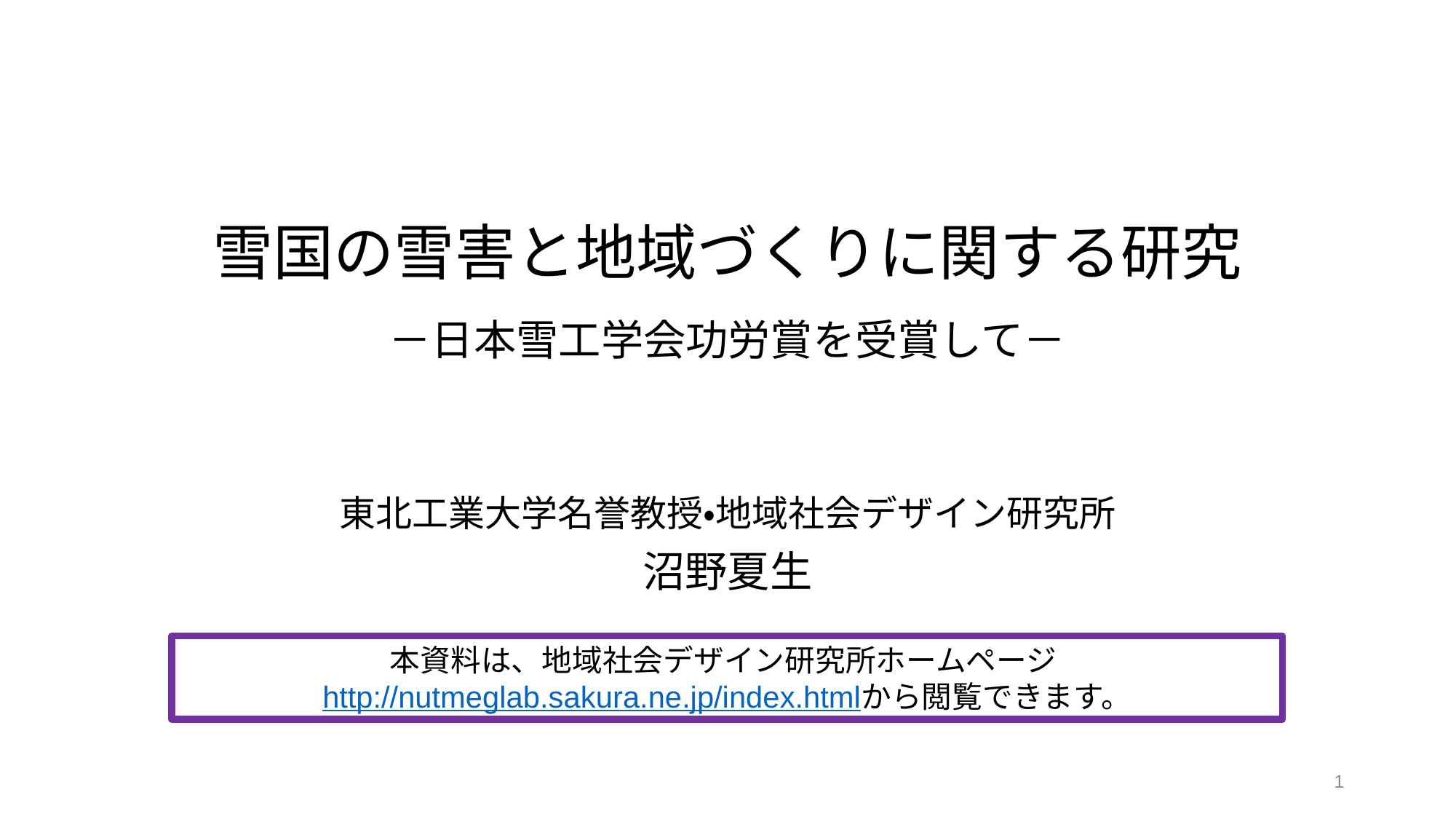

# 雪国の雪害と地域づくりに関する研究
－日本雪工学会功労賞を受賞して－

東北工業大学名誉教授・地域社会デザイン研究所
沼野夏生

本資料は、地域社会デザイン研究所ホームページhttp://nutmeglab.sakura.ne.jp/index.htmlから閲覧できます。
1